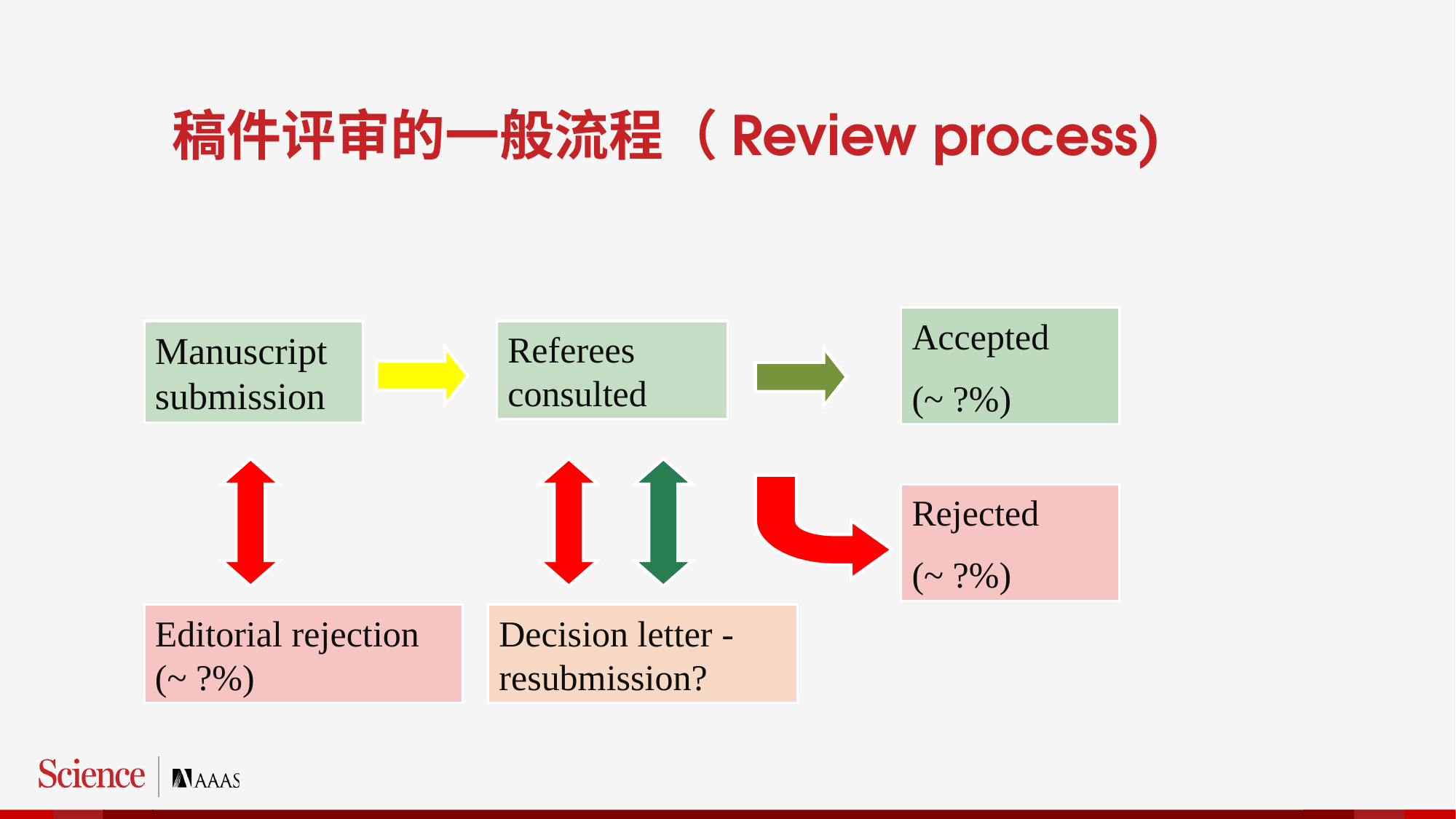

稿件评审的一般流程（Review process)
Accepted
(~ ?%)
Manuscript submission
Referees consulted

Rejected
(~ ?%)
Editorial rejection (~ ?%)
Decision letter - resubmission?